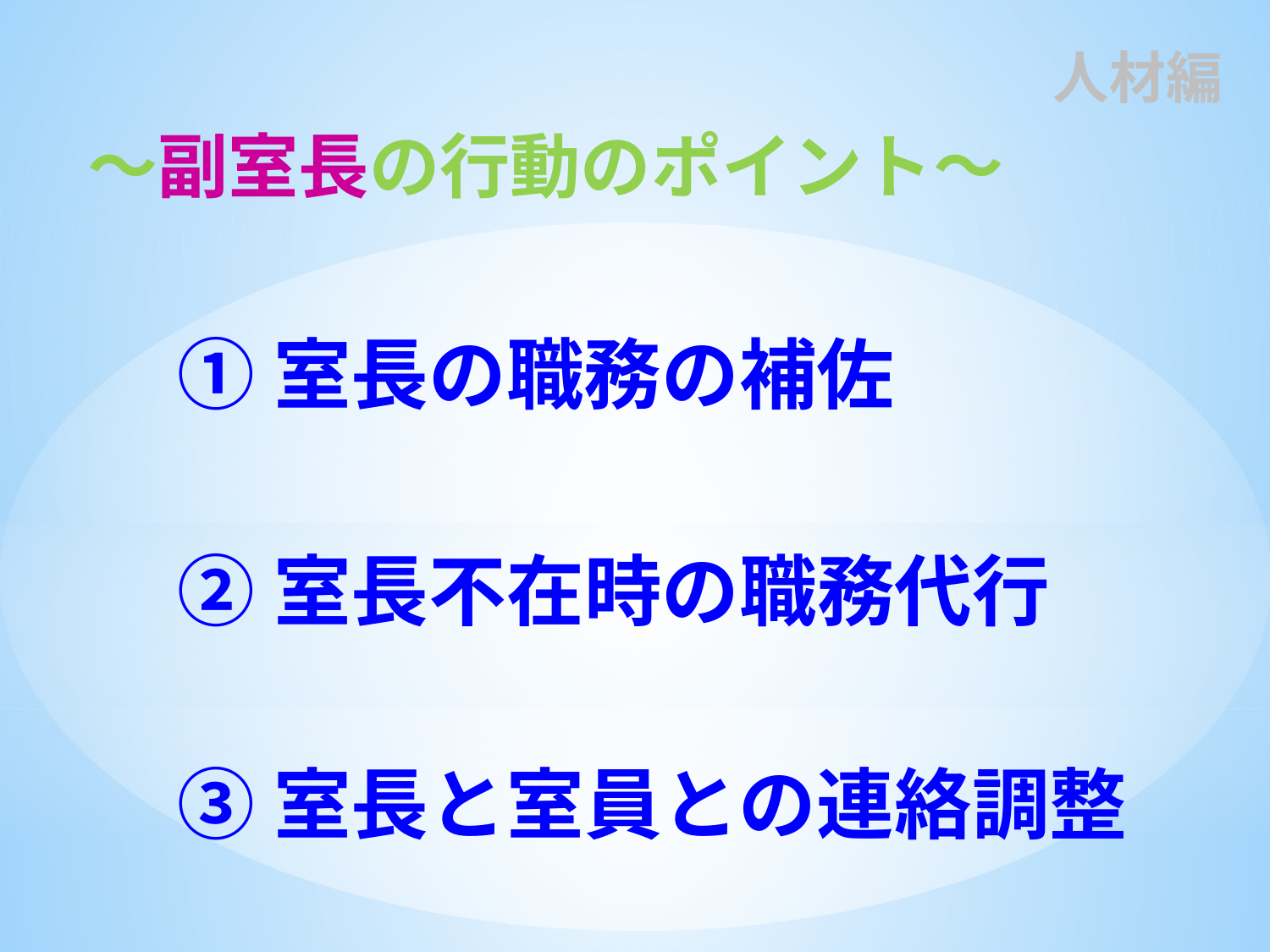

人材編
～副室長の行動のポイント～
①室長の職務の補佐
②室長不在時の職務代行
③室長と室員との連絡調整